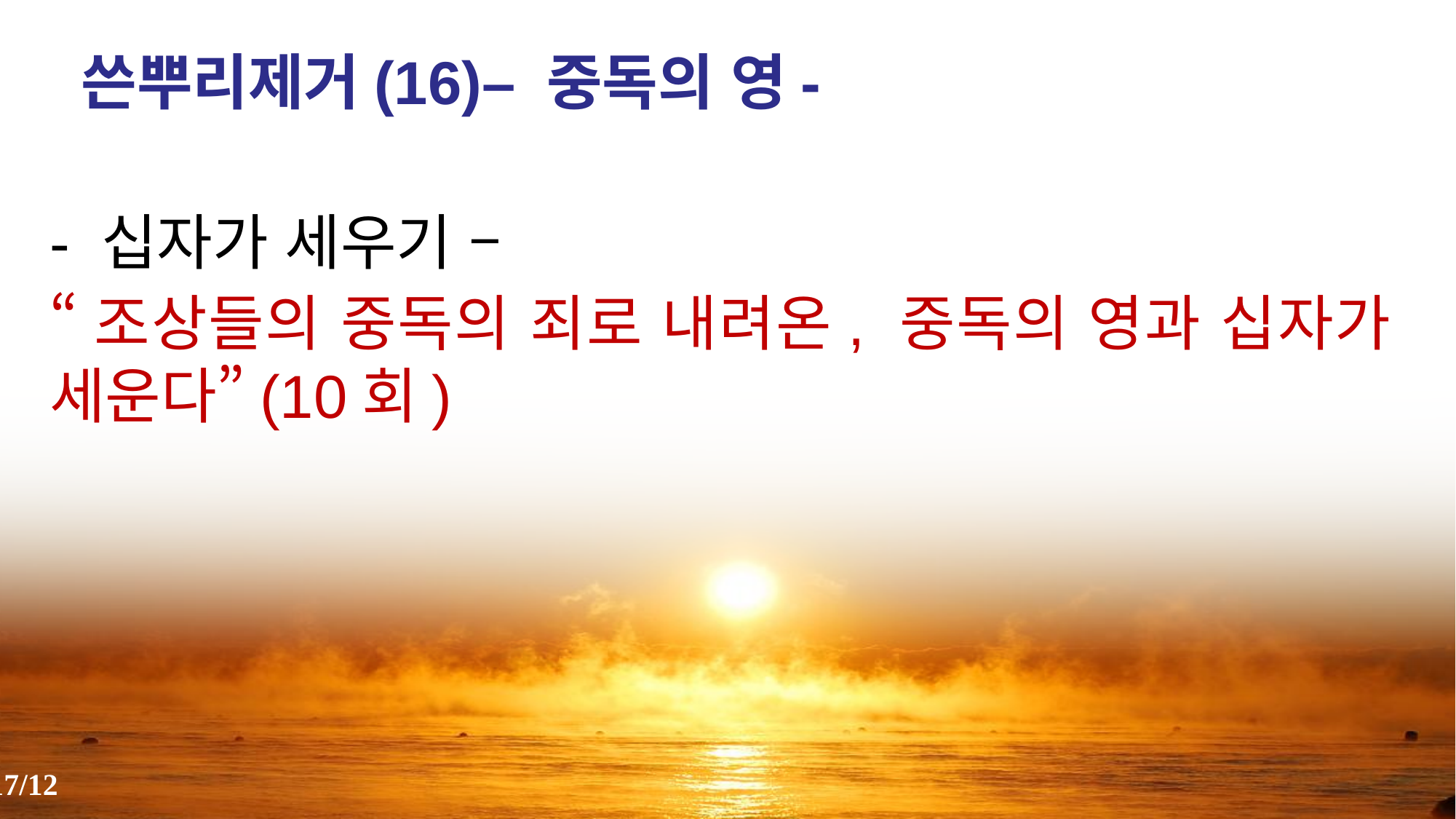

쓴뿌리제거(16)– 중독의 영-

- 십자가 세우기 –
“조상들의 중독의 죄로 내려온, 중독의 영과 십자가 세운다”(10회)